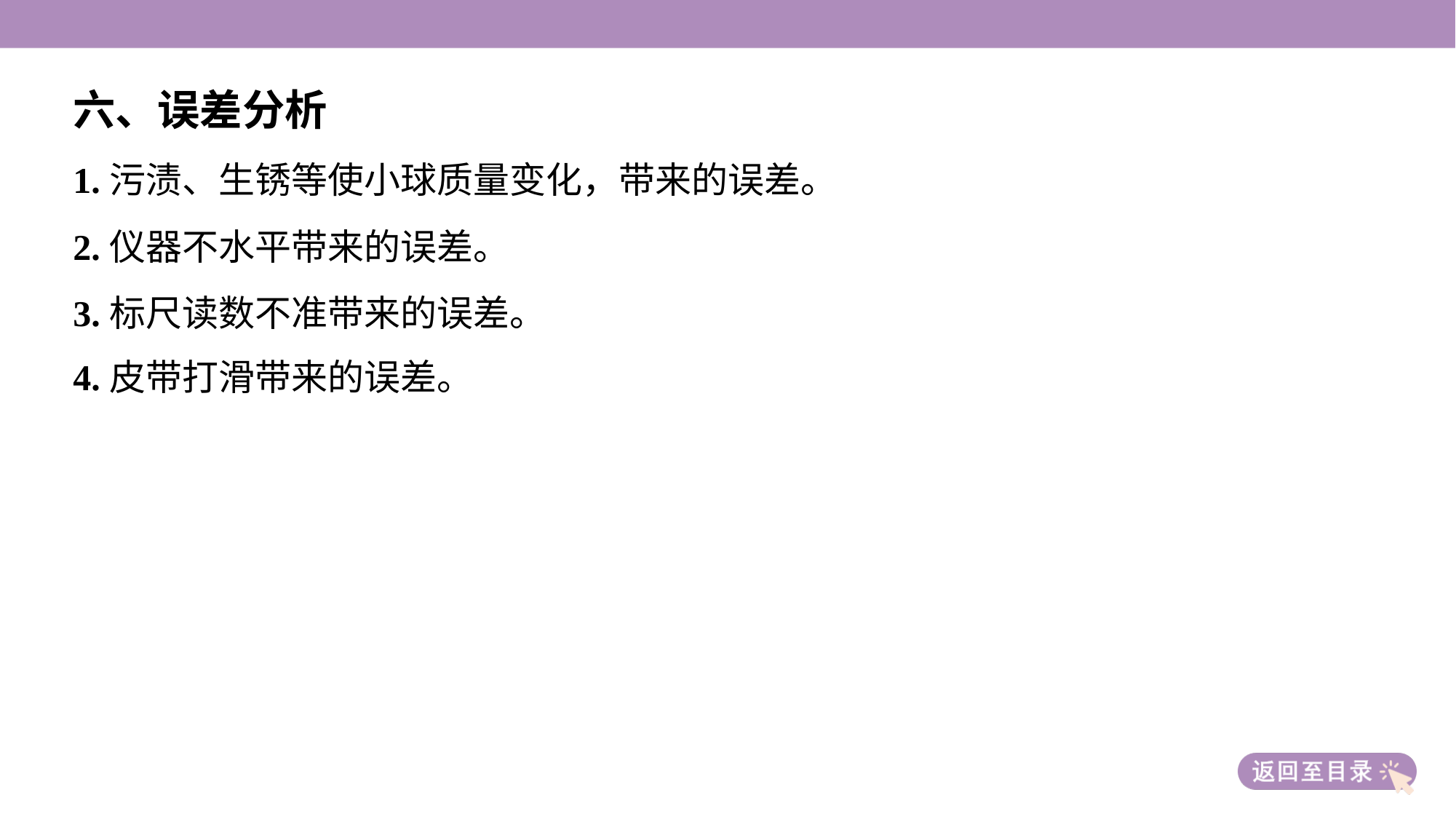

六、误差分析
1.污渍、生锈等使小球质量变化，带来的误差。
2.仪器不水平带来的误差。
3.标尺读数不准带来的误差。
4.皮带打滑带来的误差。